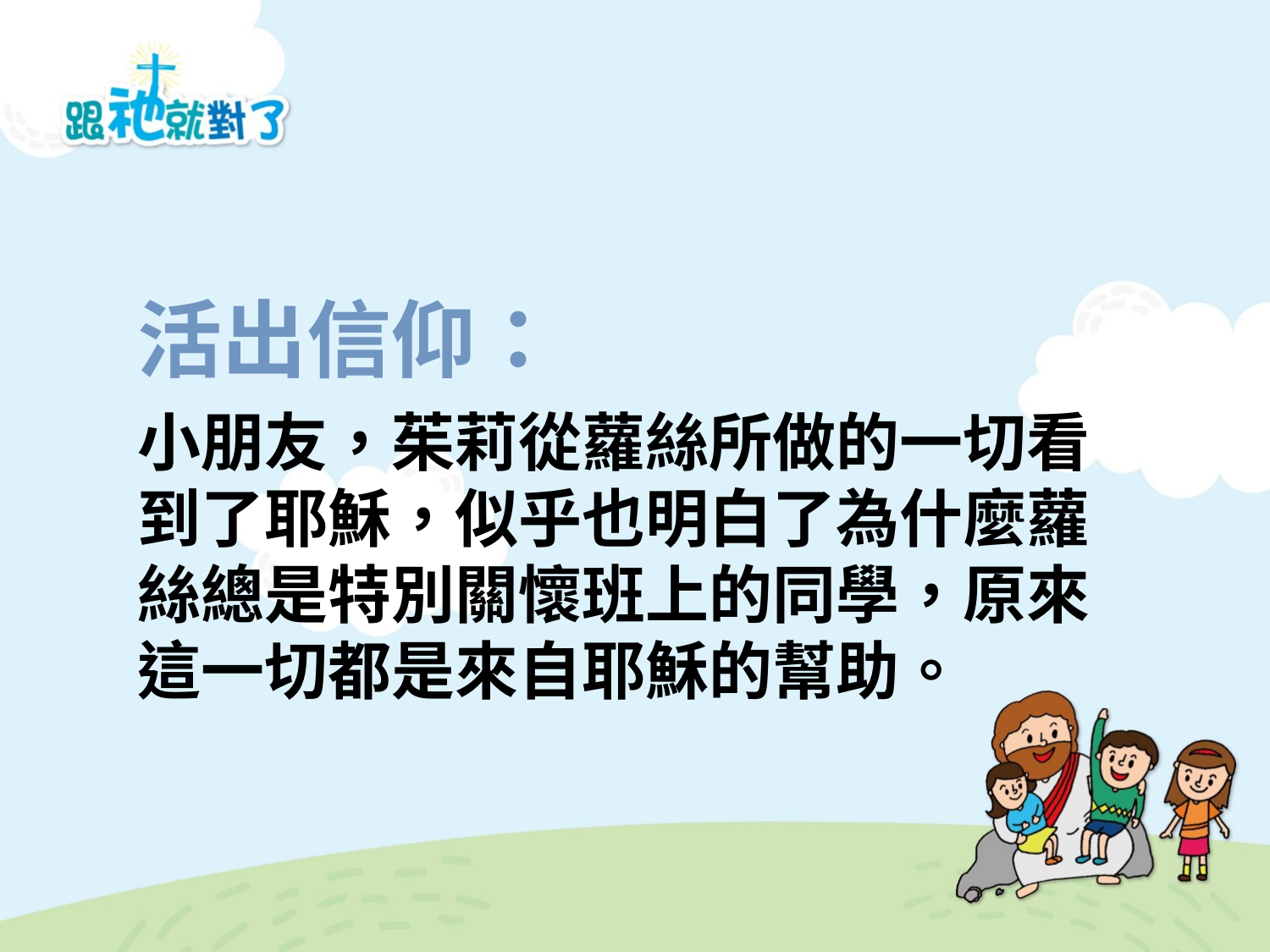

活出信仰：
小朋友，茱莉從蘿絲所做的一切看到了耶穌，似乎也明白了為什麼蘿絲總是特別關懷班上的同學，原來這一切都是來自耶穌的幫助。